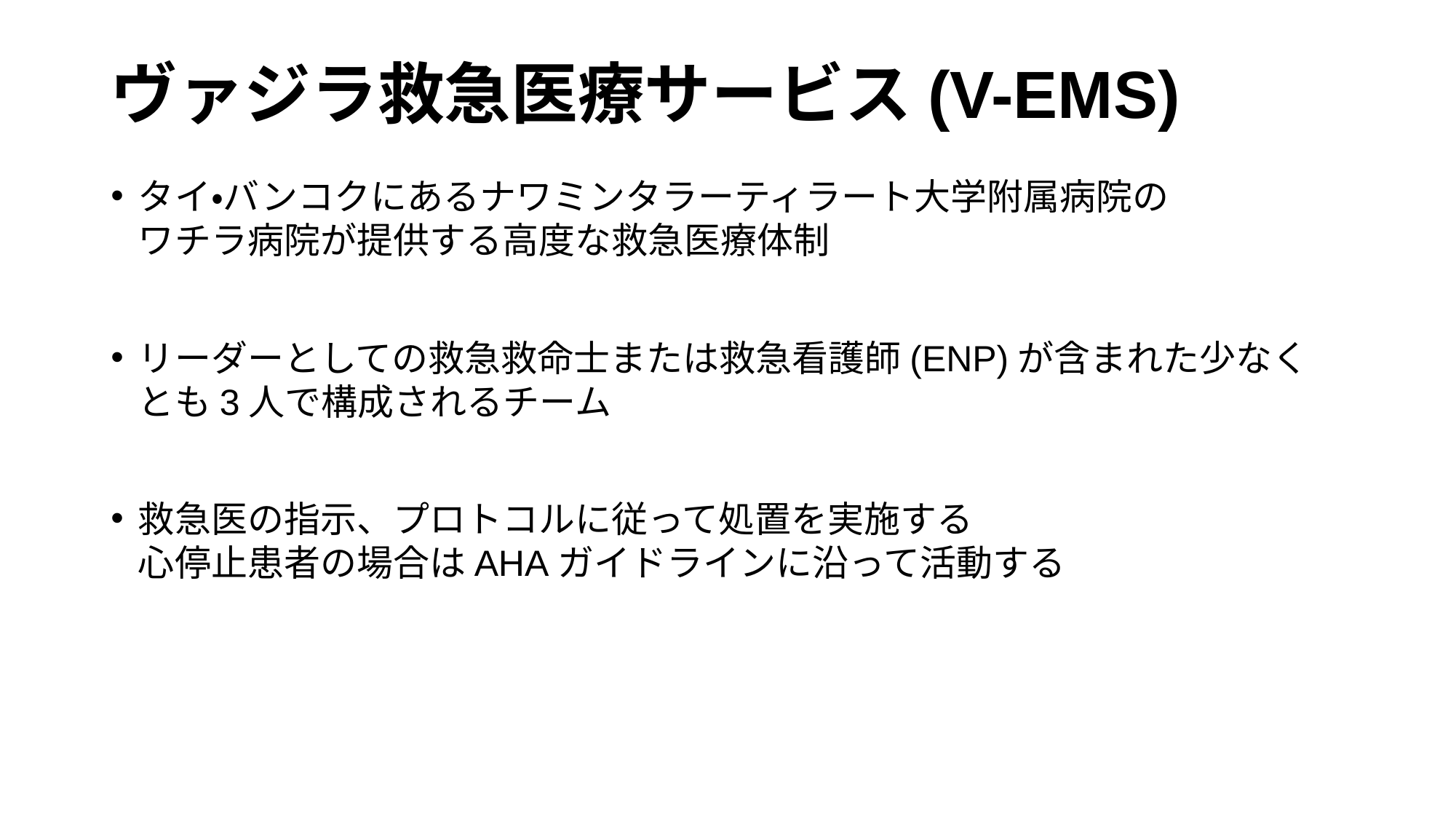

# ヴァジラ救急医療サービス(V-EMS)
タイ・バンコクにあるナワミンタラーティラート大学附属病院の
ワチラ病院が提供する高度な救急医療体制

リーダーとしての救急救命士または救急看護師(ENP)が含まれた少なくとも3人で構成されるチーム

救急医の指示、プロトコルに従って処置を実施する
心停止患者の場合はAHAガイドラインに沿って活動する